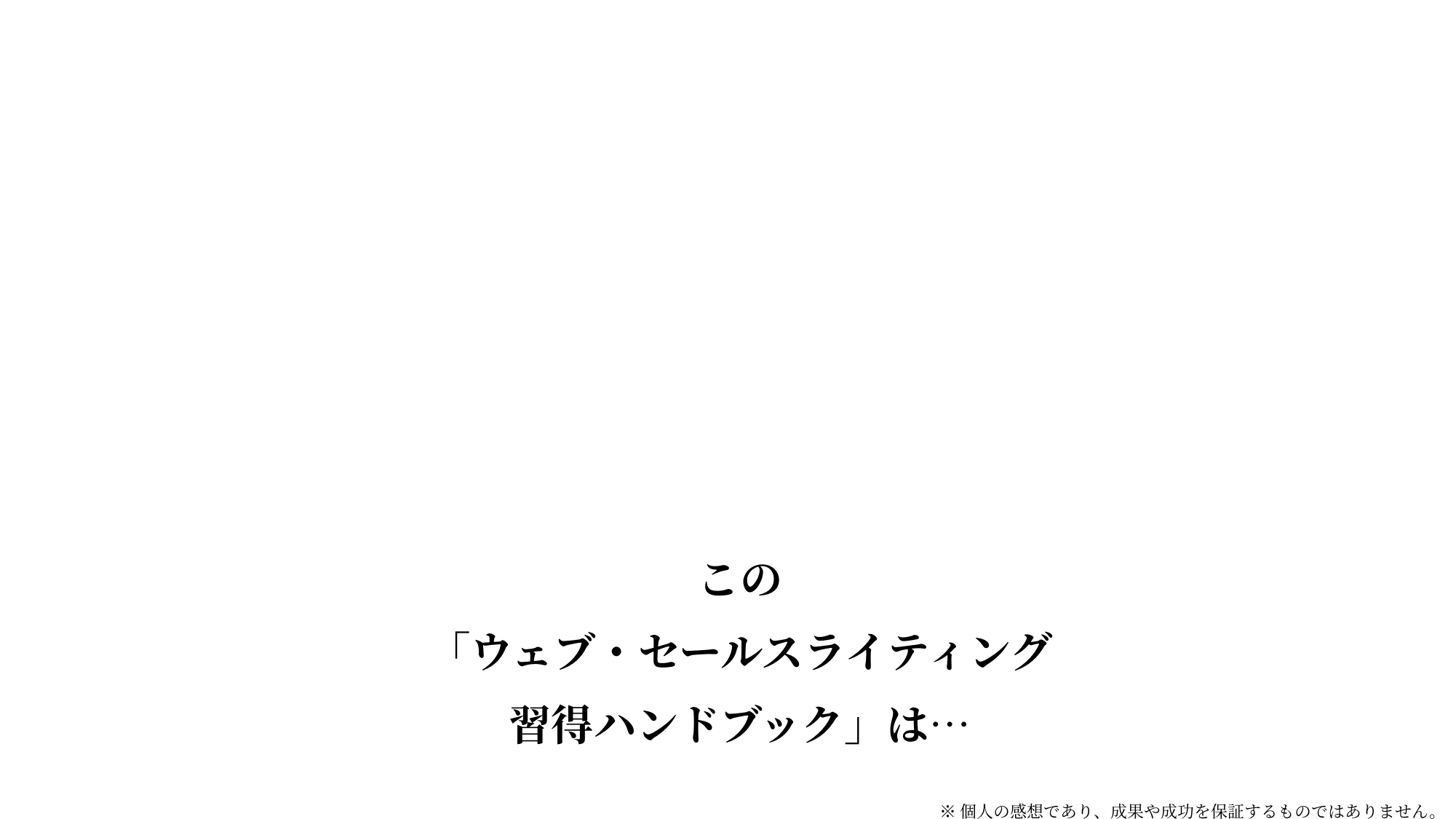

この
「ウェブ・セールスライティング
習得ハンドブック」は…
※個人の感想であり、成果や成功を保証するものではありません。